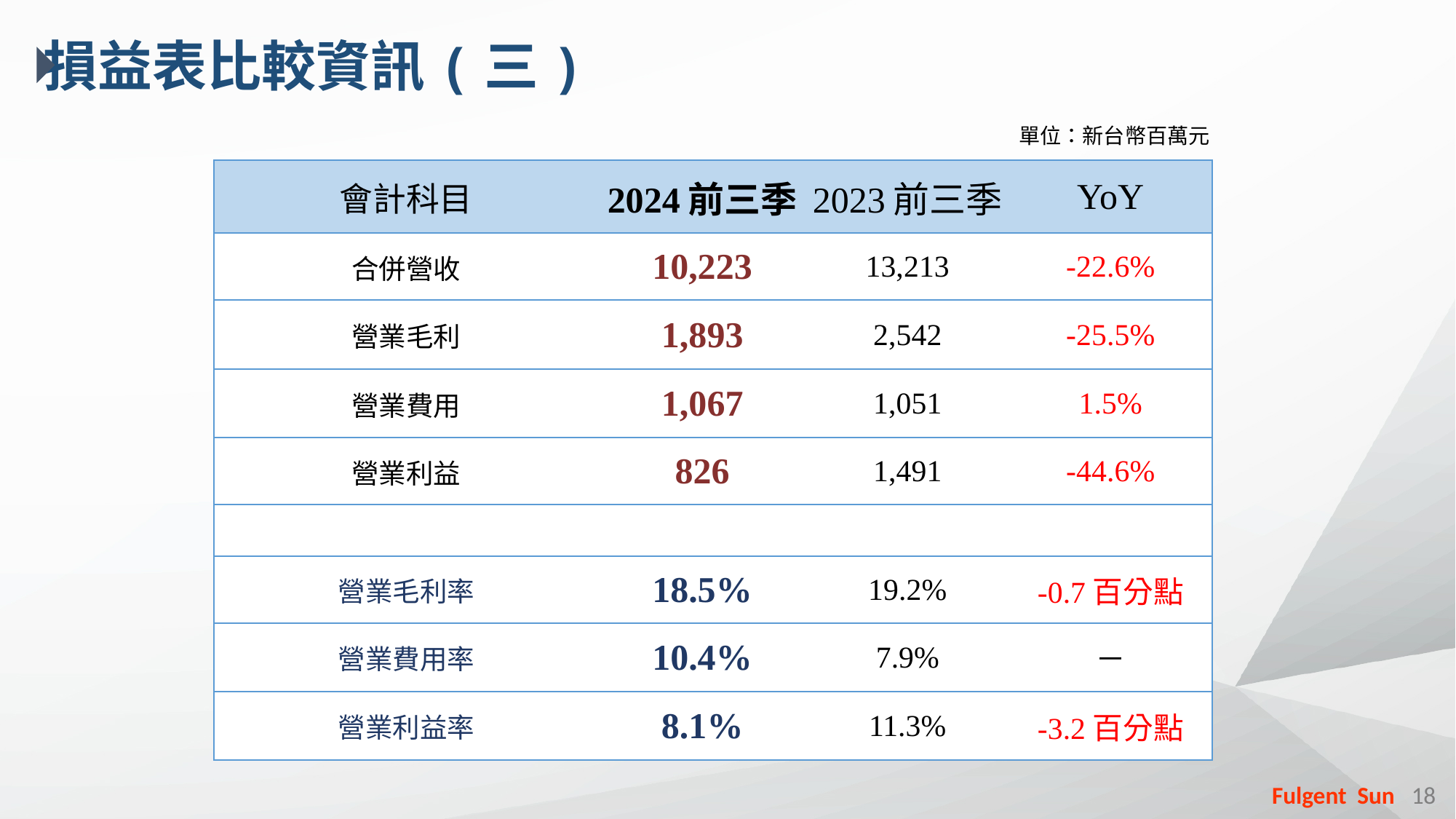

損益表比較資訊(三)

單位：新台幣百萬元
| 會計科目 | 2024前三季 | 2023前三季 | YoY |
| --- | --- | --- | --- |
| 合併營收 | 10,223 | 13,213 | -22.6% |
| 營業毛利 | 1,893 | 2,542 | -25.5% |
| 營業費用 | 1,067 | 1,051 | 1.5% |
| 營業利益 | 826 | 1,491 | -44.6% |
|  |  |  |  |
| 營業毛利率 | 18.5% | 19.2% | -0.7百分點 |
| 營業費用率 | 10.4% | 7.9% | ─ |
| 營業利益率 | 8.1% | 11.3% | -3.2百分點 |